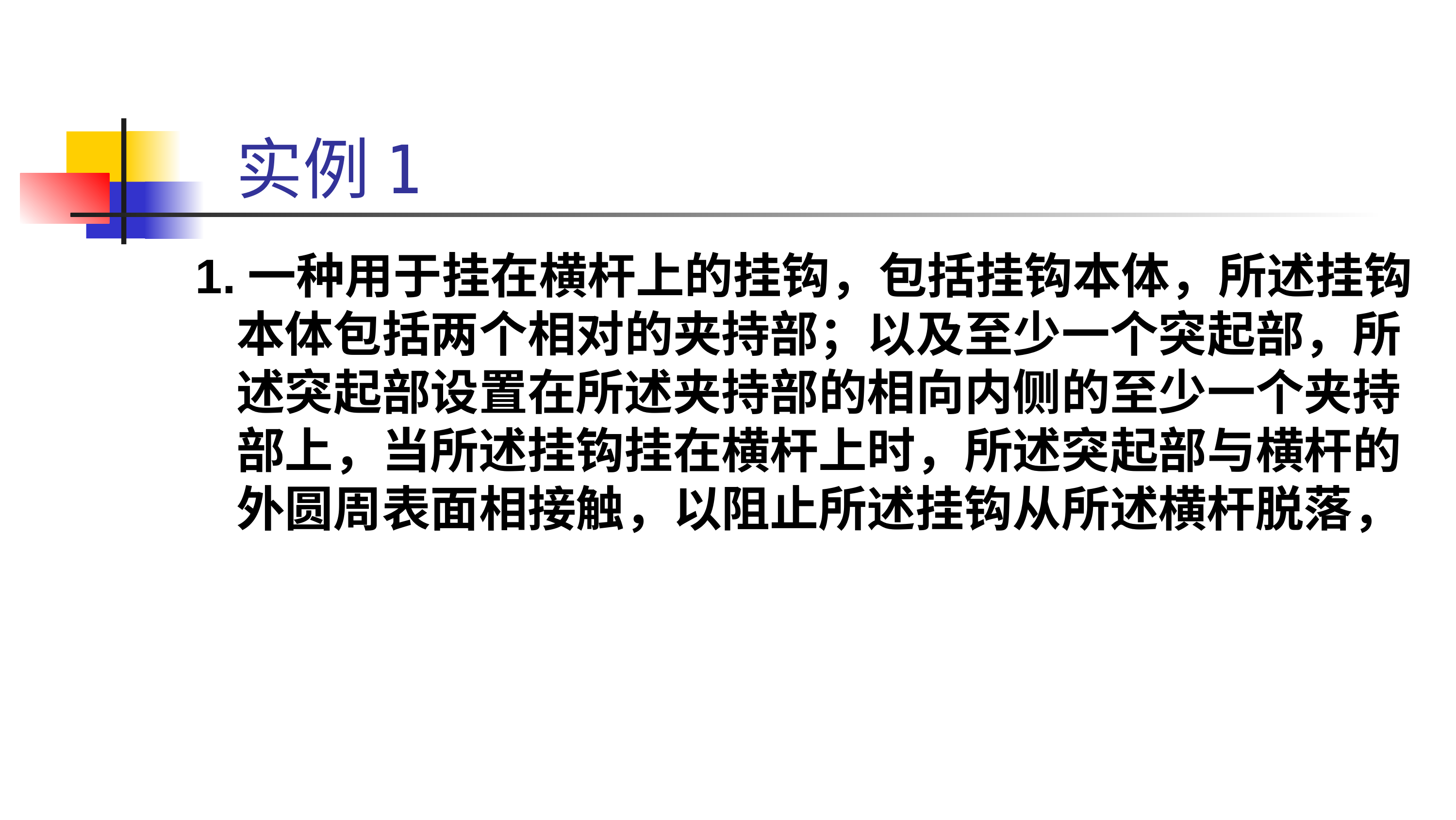

# 实例1
1.一种用于挂在横杆上的挂钩，包括挂钩本体，所述挂钩本体包括两个相对的夹持部；以及至少一个突起部，所述突起部设置在所述夹持部的相向内侧的至少一个夹持部上，当所述挂钩挂在横杆上时，所述突起部与横杆的外圆周表面相接触，以阻止所述挂钩从所述横杆脱落，